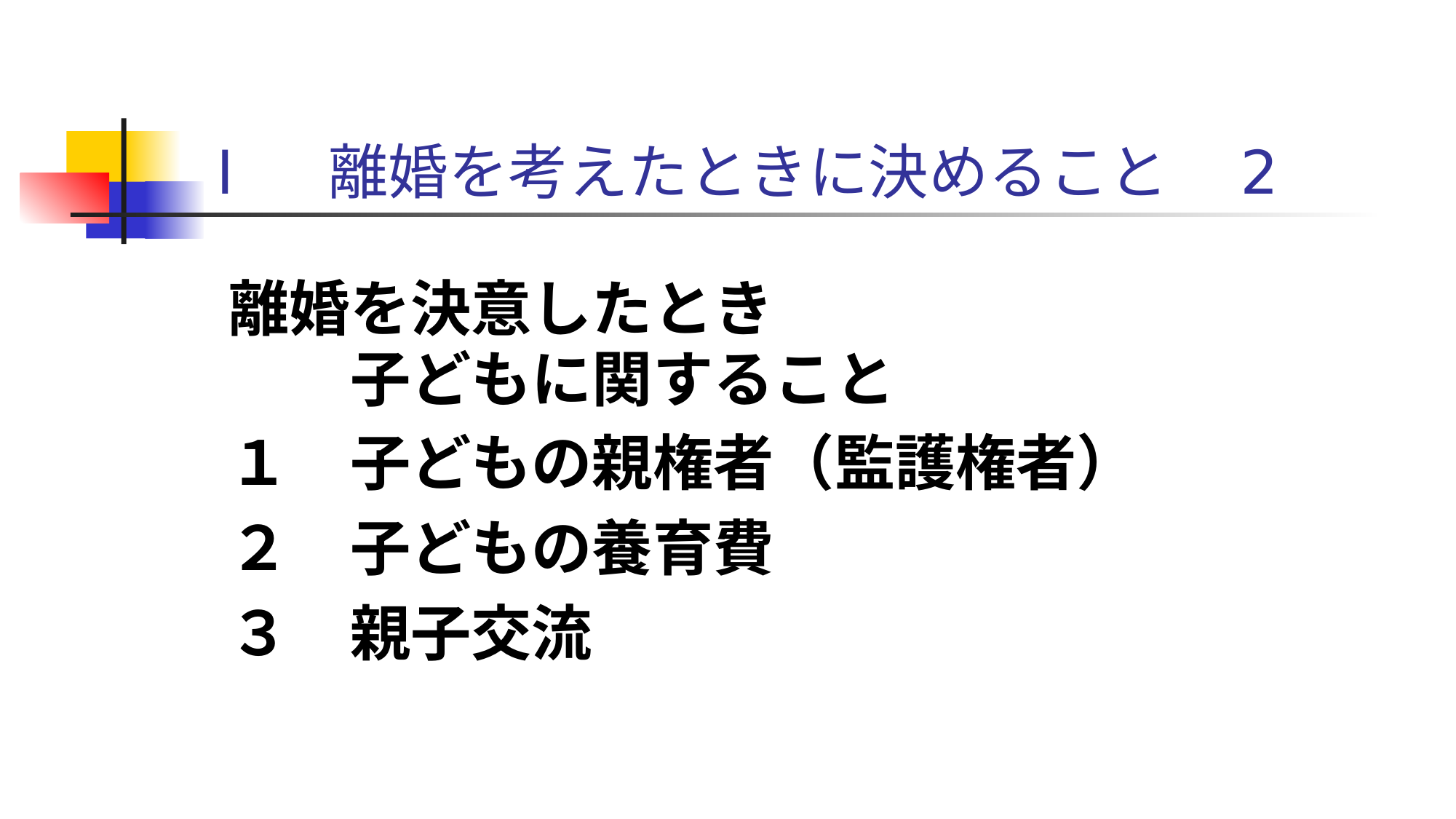

# Ⅰ　離婚を考えたときに決めること　2
離婚を決意したとき
　　子どもに関すること
１　子どもの親権者（監護権者）
２　子どもの養育費
３　親子交流